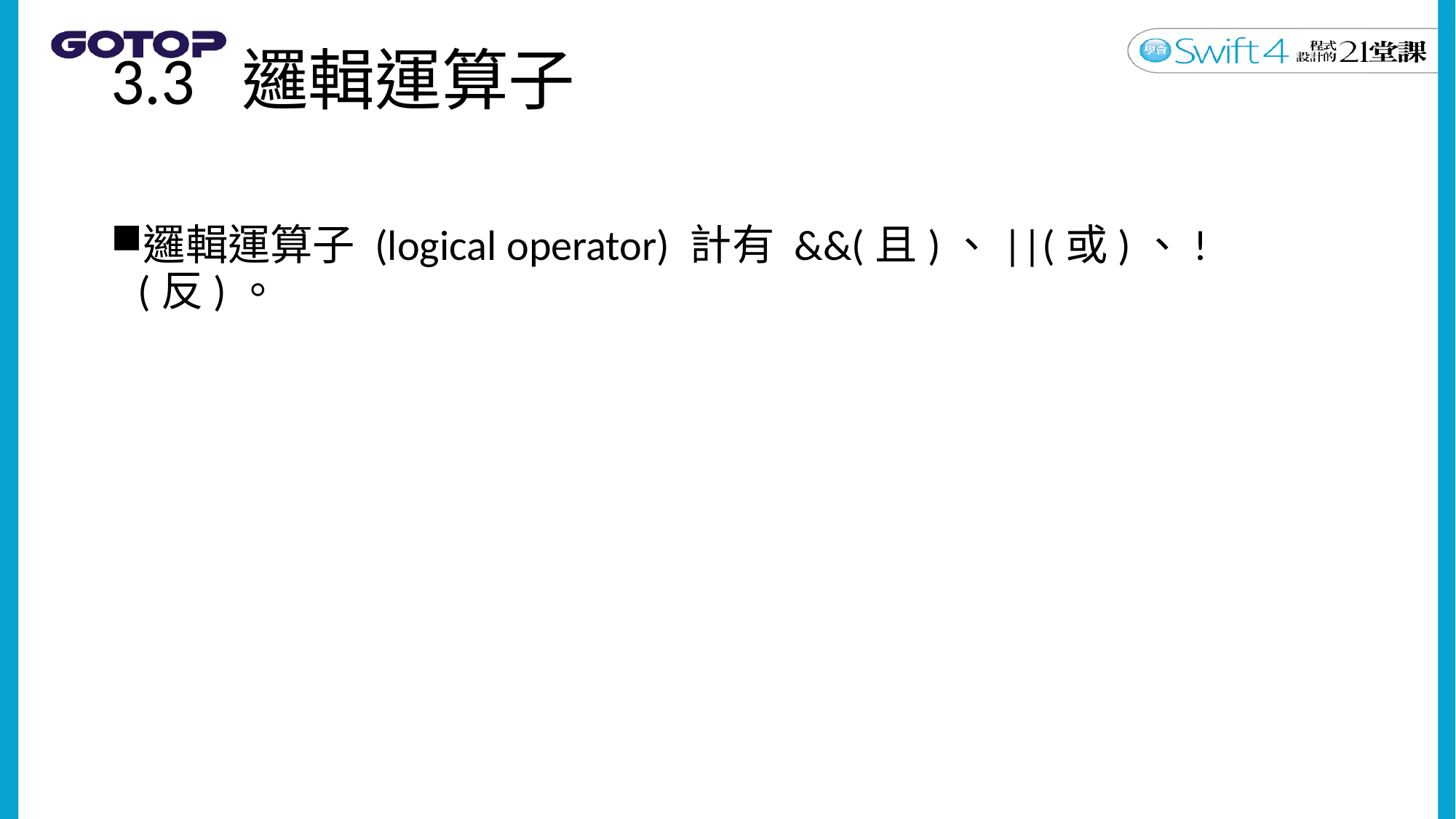

# 3.3  邏輯運算子
邏輯運算子 (logical operator) 計有 &&(且)、||(或)、!(反)。